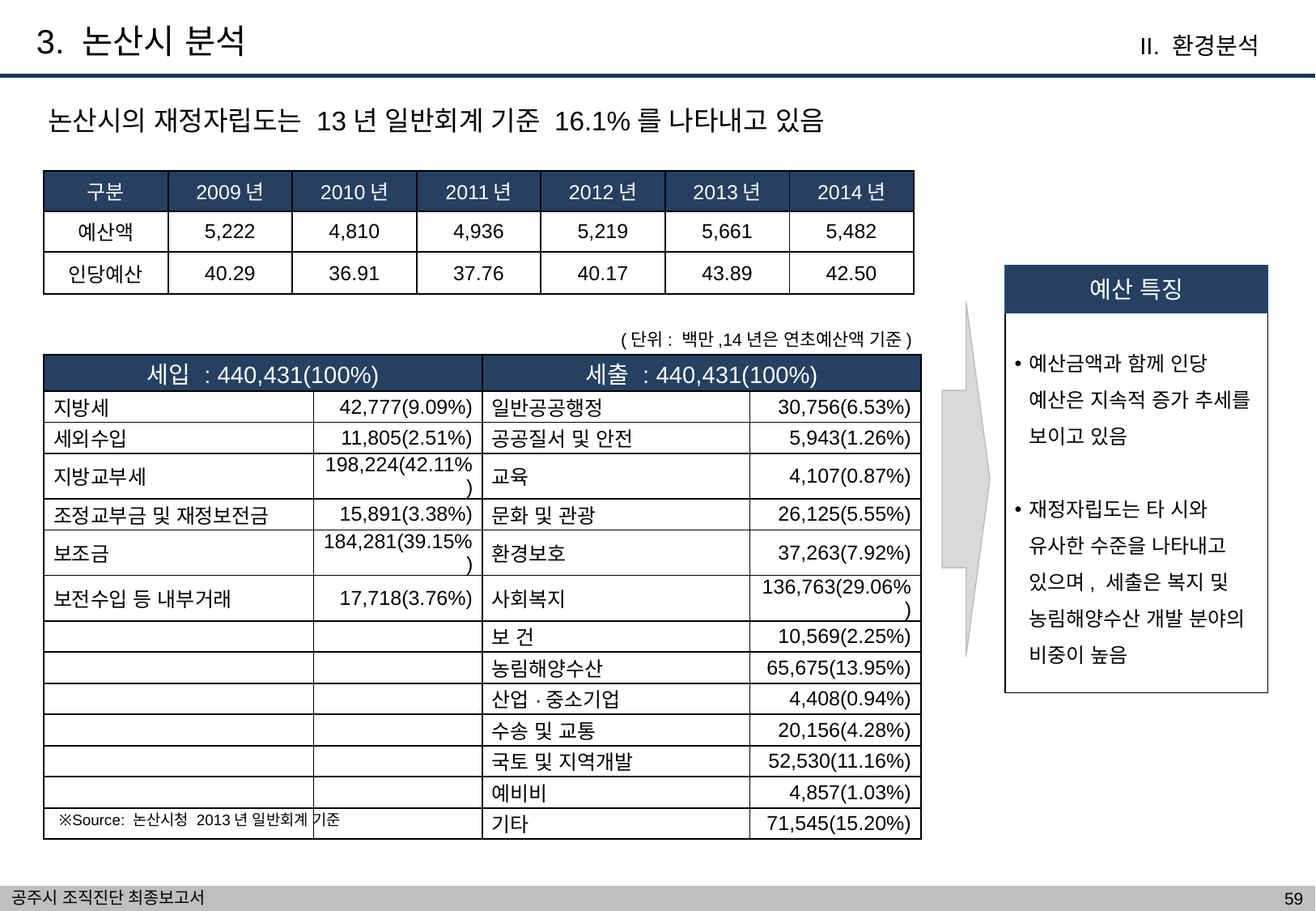

3. 논산시 분석
II. 환경분석
논산시의 재정자립도는 13년 일반회계 기준 16.1%를 나타내고 있음
| 구분 | 2009년 | 2010년 | 2011년 | 2012년 | 2013년 | 2014년 |
| --- | --- | --- | --- | --- | --- | --- |
| 예산액 | 5,222 | 4,810 | 4,936 | 5,219 | 5,661 | 5,482 |
| 인당예산 | 40.29 | 36.91 | 37.76 | 40.17 | 43.89 | 42.50 |
예산 특징
예산금액과 함께 인당 예산은 지속적 증가 추세를 보이고 있음

재정자립도는 타 시와 유사한 수준을 나타내고 있으며, 세출은 복지 및 농림해양수산 개발 분야의 비중이 높음
(단위: 백만,14년은 연초예산액 기준)
| 세입 : 440,431(100%) |  | 세출 : 440,431(100%) |  |
| --- | --- | --- | --- |
| 지방세 | 42,777(9.09%) | 일반공공행정 | 30,756(6.53%) |
| 세외수입 | 11,805(2.51%) | 공공질서 및 안전 | 5,943(1.26%) |
| 지방교부세 | 198,224(42.11%) | 교육 | 4,107(0.87%) |
| 조정교부금 및 재정보전금 | 15,891(3.38%) | 문화 및 관광 | 26,125(5.55%) |
| 보조금 | 184,281(39.15%) | 환경보호 | 37,263(7.92%) |
| 보전수입 등 내부거래 | 17,718(3.76%) | 사회복지 | 136,763(29.06%) |
|  |  | 보 건 | 10,569(2.25%) |
|  |  | 농림해양수산 | 65,675(13.95%) |
|  |  | 산업·중소기업 | 4,408(0.94%) |
|  |  | 수송 및 교통 | 20,156(4.28%) |
|  |  | 국토 및 지역개발 | 52,530(11.16%) |
|  |  | 예비비 | 4,857(1.03%) |
|  |  | 기타 | 71,545(15.20%) |

※ Source: 논산시청 2013년 일반회계 기준